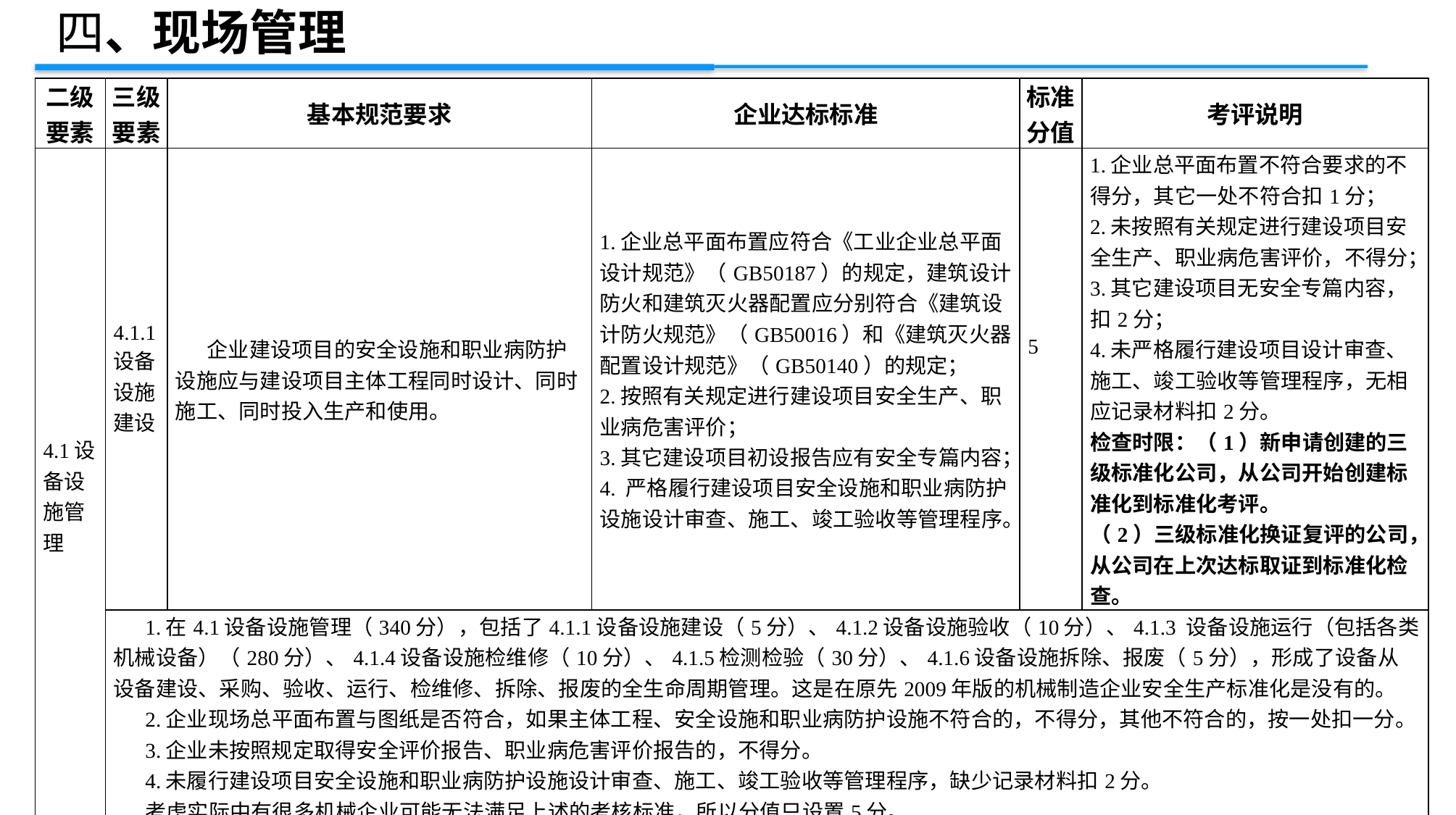

四、现场管理

| 二级 要素 | 三级 要素 | 基本规范要求 | 企业达标标准 | 标准 分值 | 考评说明 |
| --- | --- | --- | --- | --- | --- |
| 4.1设备设施管理 | 4.1.1设备设施建设 | 企业建设项目的安全设施和职业病防护设施应与建设项目主体工程同时设计、同时施工、同时投入生产和使用。 | 1.企业总平面布置应符合《工业企业总平面设计规范》（GB50187）的规定，建筑设计防火和建筑灭火器配置应分别符合《建筑设计防火规范》（GB50016）和《建筑灭火器配置设计规范》（GB50140）的规定； 2.按照有关规定进行建设项目安全生产、职业病危害评价； 3.其它建设项目初设报告应有安全专篇内容； 4. 严格履行建设项目安全设施和职业病防护设施设计审查、施工、竣工验收等管理程序。 | 5 | 1.企业总平面布置不符合要求的不得分，其它一处不符合扣1分； 2.未按照有关规定进行建设项目安全生产、职业病危害评价，不得分； 3.其它建设项目无安全专篇内容，扣2分； 4.未严格履行建设项目设计审查、施工、竣工验收等管理程序，无相应记录材料扣2分。 检查时限：（1）新申请创建的三级标准化公司，从公司开始创建标准化到标准化考评。 （2）三级标准化换证复评的公司，从公司在上次达标取证到标准化检查。 |
|  | 1.在4.1设备设施管理（340分），包括了4.1.1设备设施建设（5分）、4.1.2设备设施验收（10分）、4.1.3 设备设施运行（包括各类机械设备）（280分）、4.1.4设备设施检维修（10分）、4.1.5检测检验（30分）、4.1.6设备设施拆除、报废（5分），形成了设备从设备建设、采购、验收、运行、检维修、拆除、报废的全生命周期管理。这是在原先2009年版的机械制造企业安全生产标准化是没有的。 2.企业现场总平面布置与图纸是否符合，如果主体工程、安全设施和职业病防护设施不符合的，不得分，其他不符合的，按一处扣一分。 3.企业未按照规定取得安全评价报告、职业病危害评价报告的，不得分。 4.未履行建设项目安全设施和职业病防护设施设计审查、施工、竣工验收等管理程序，缺少记录材料扣2分。 考虑实际中有很多机械企业可能无法满足上述的考核标准，所以分值只设置5分。 |  |  |  |  |